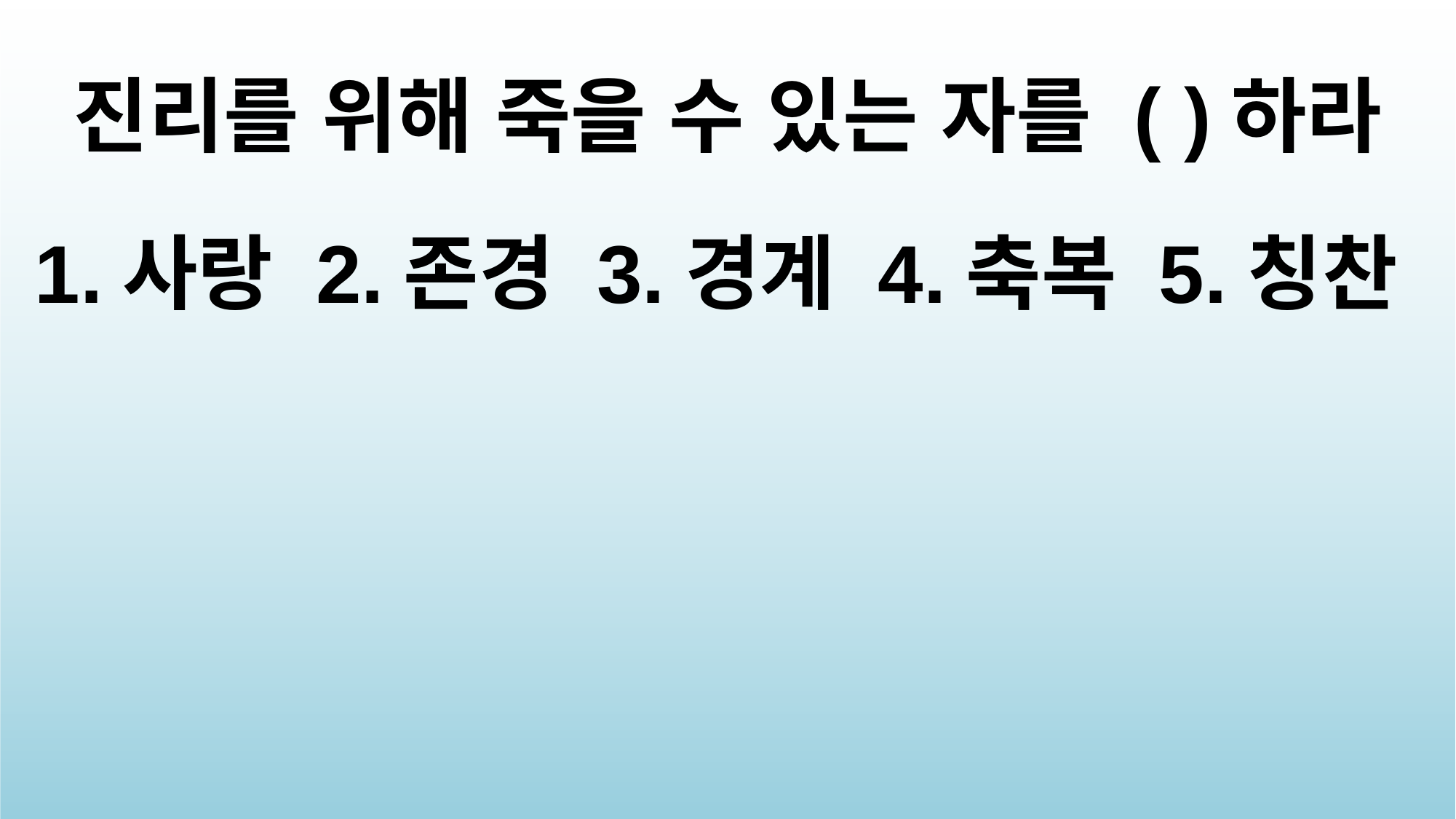

진리를 위해 죽을 수 있는 자를 ( )하라
1.사랑 2.존경 3.경계 4.축복 5.칭찬